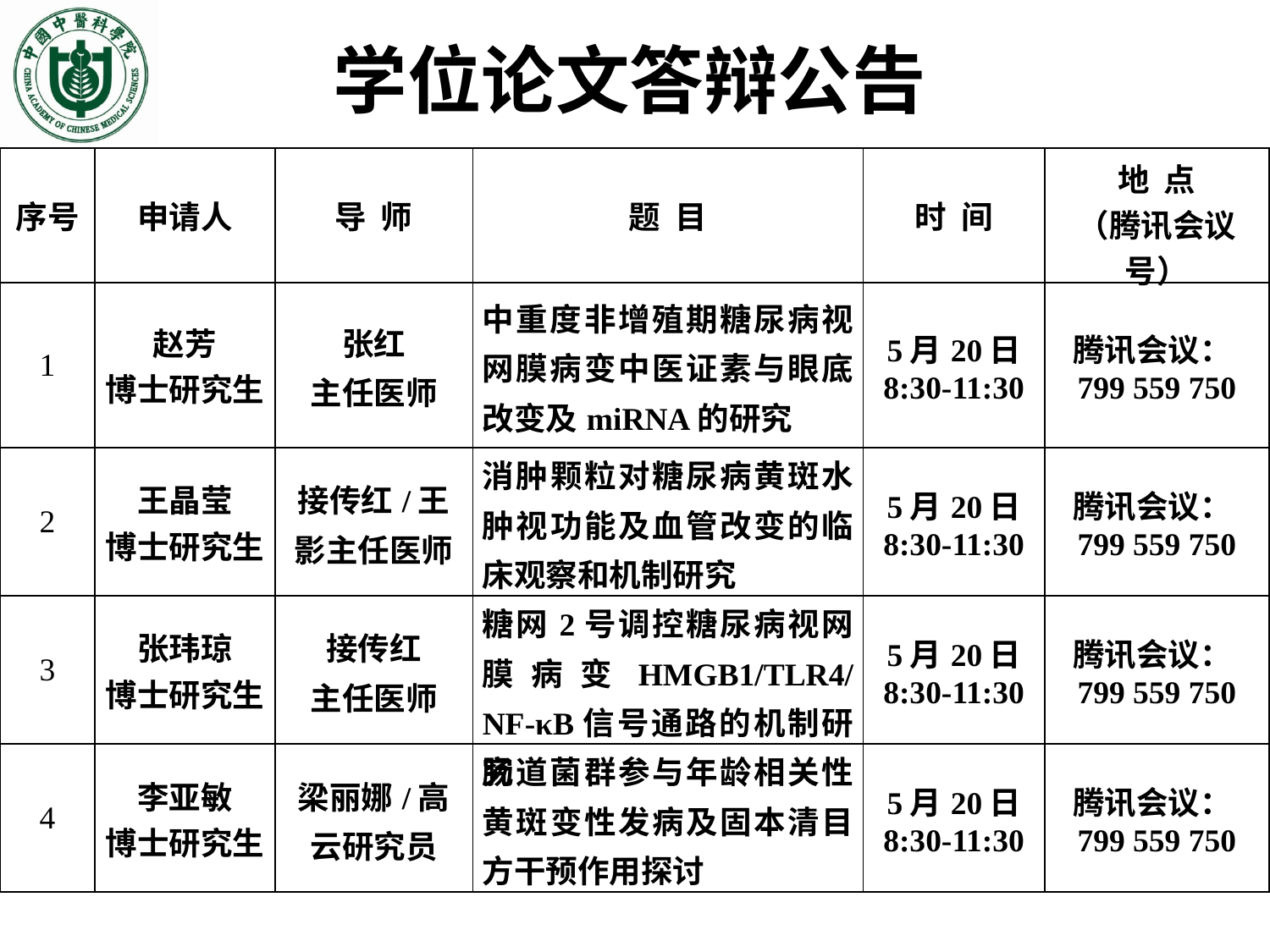

学位论文答辩公告

| 序号 | 申请人 | 导 师 | 题 目 | 时 间 | 地 点 （腾讯会议号） |
| --- | --- | --- | --- | --- | --- |
| 1 | 赵芳 博士研究生 | 张红 主任医师 | 中重度非增殖期糖尿病视网膜病变中医证素与眼底改变及miRNA的研究 | 5月20日 8:30-11:30 | 腾讯会议：799 559 750 |
| 2 | 王晶莹 博士研究生 | 接传红/王影主任医师 | 消肿颗粒对糖尿病黄斑水肿视功能及血管改变的临床观察和机制研究 | 5月20日 8:30-11:30 | 腾讯会议：799 559 750 |
| 3 | 张玮琼 博士研究生 | 接传红 主任医师 | 糖网2号调控糖尿病视网膜病变HMGB1/TLR4/NF-κB信号通路的机制研究 | 5月20日 8:30-11:30 | 腾讯会议：799 559 750 |
| 4 | 李亚敏 博士研究生 | 梁丽娜/高云研究员 | 肠道菌群参与年龄相关性黄斑变性发病及固本清目方干预作用探讨 | 5月20日 8:30-11:30 | 腾讯会议：799 559 750 |